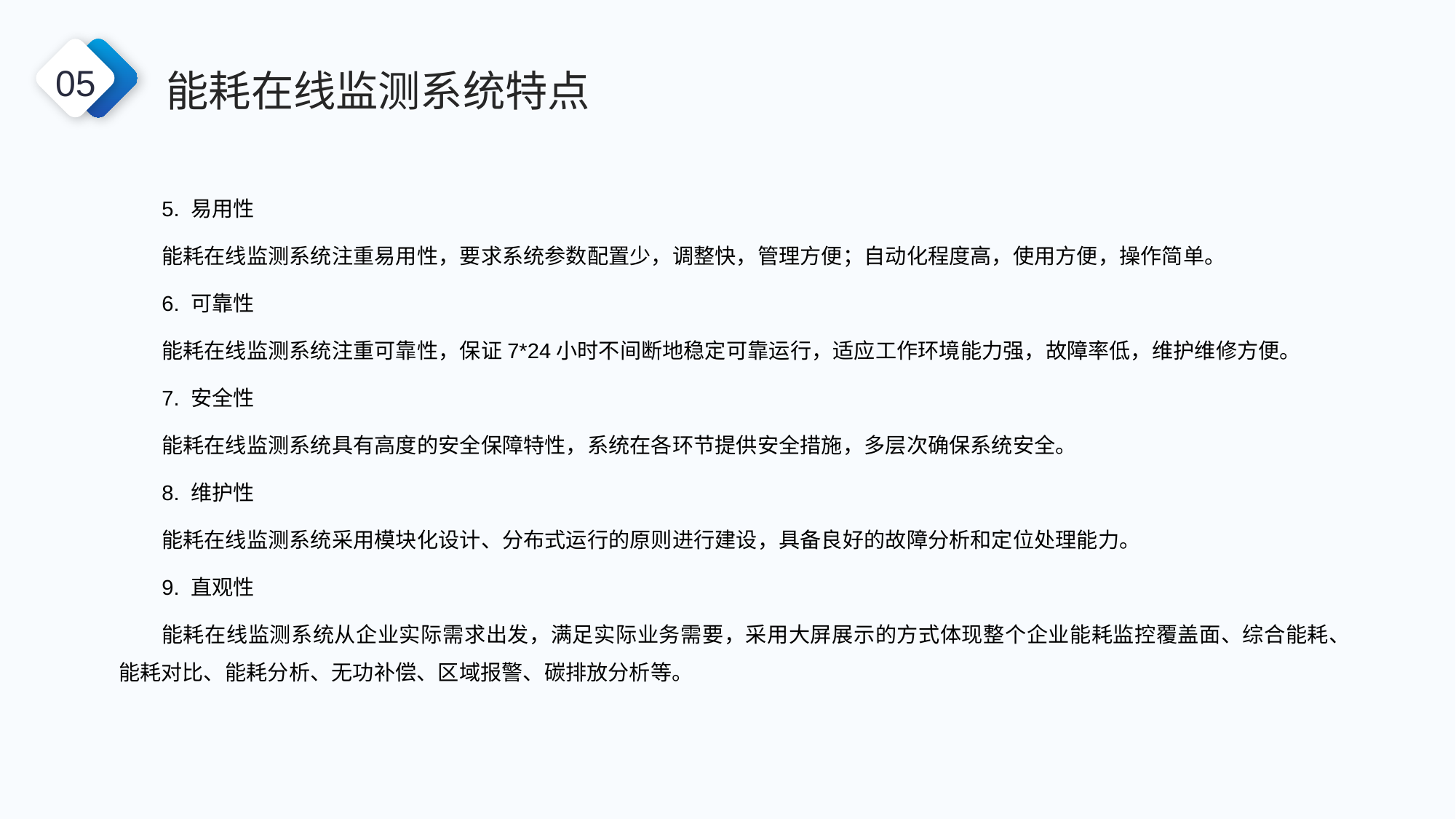

能耗在线监测系统特点

05
5. 易用性
能耗在线监测系统注重易用性，要求系统参数配置少，调整快，管理方便；自动化程度高，使用方便，操作简单。
6. 可靠性
能耗在线监测系统注重可靠性，保证7*24小时不间断地稳定可靠运行，适应工作环境能力强，故障率低，维护维修方便。
7. 安全性
能耗在线监测系统具有高度的安全保障特性，系统在各环节提供安全措施，多层次确保系统安全。
8. 维护性
能耗在线监测系统采用模块化设计、分布式运行的原则进行建设，具备良好的故障分析和定位处理能力。
9. 直观性
能耗在线监测系统从企业实际需求出发，满足实际业务需要，采用大屏展示的方式体现整个企业能耗监控覆盖面、综合能耗、能耗对比、能耗分析、无功补偿、区域报警、碳排放分析等。